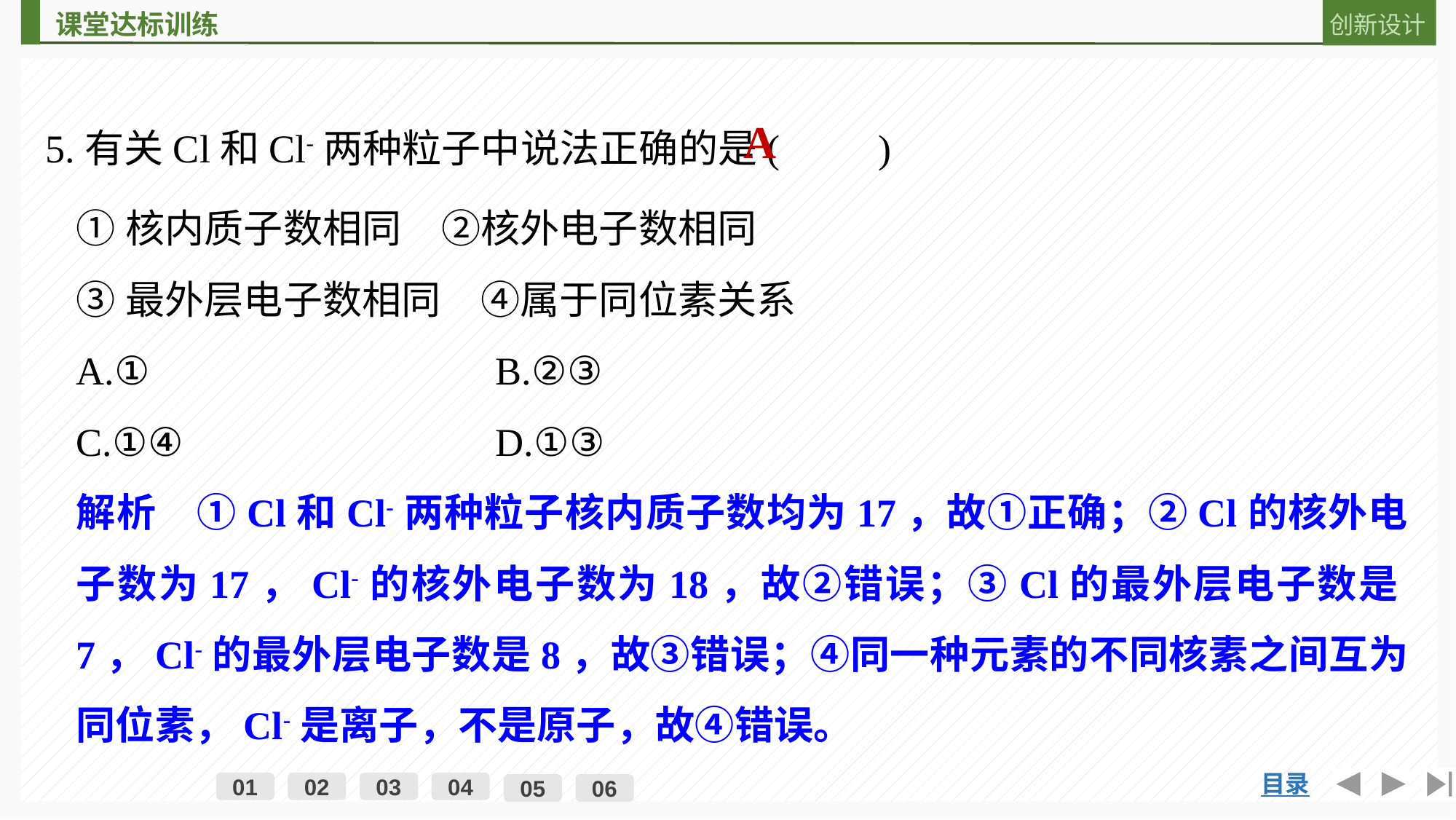

5.有关Cl和Cl-两种粒子中说法正确的是(　　)
A
①核内质子数相同　②核外电子数相同
③最外层电子数相同　④属于同位素关系
A.①	B.②③
C.①④	D.①③
解析　①Cl和Cl-两种粒子核内质子数均为17，故①正确；②Cl的核外电子数为17，Cl-的核外电子数为18，故②错误；③Cl的最外层电子数是7，Cl-的最外层电子数是8，故③错误；④同一种元素的不同核素之间互为同位素，Cl-是离子，不是原子，故④错误。